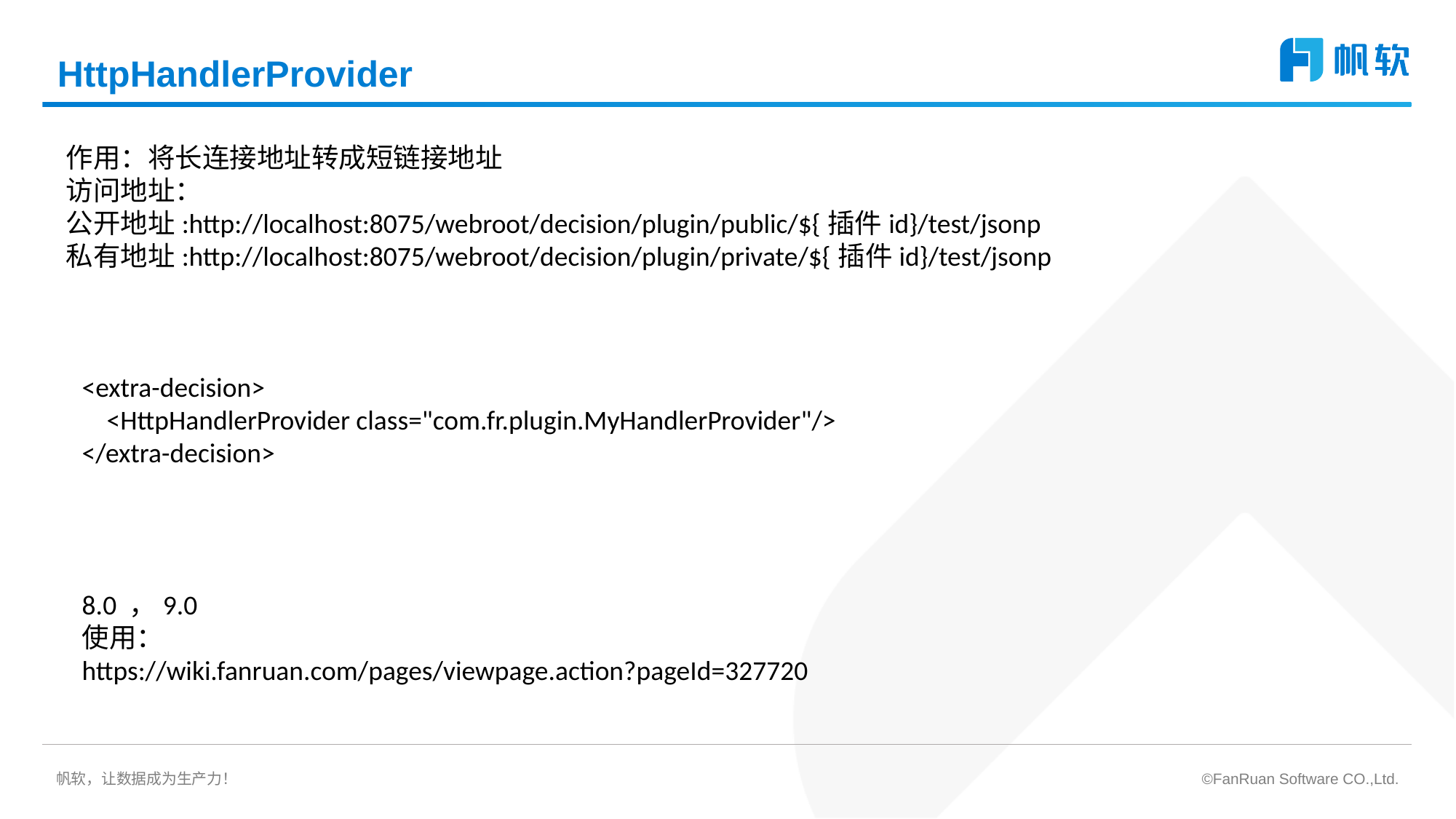

# HttpHandlerProvider
作用：将长连接地址转成短链接地址
访问地址：
公开地址:http://localhost:8075/webroot/decision/plugin/public/${插件id}/test/jsonp
私有地址:http://localhost:8075/webroot/decision/plugin/private/${插件id}/test/jsonp
<extra-decision>
    <HttpHandlerProvider class="com.fr.plugin.MyHandlerProvider"/>
</extra-decision>
8.0 ，9.0
使用：
https://wiki.fanruan.com/pages/viewpage.action?pageId=327720